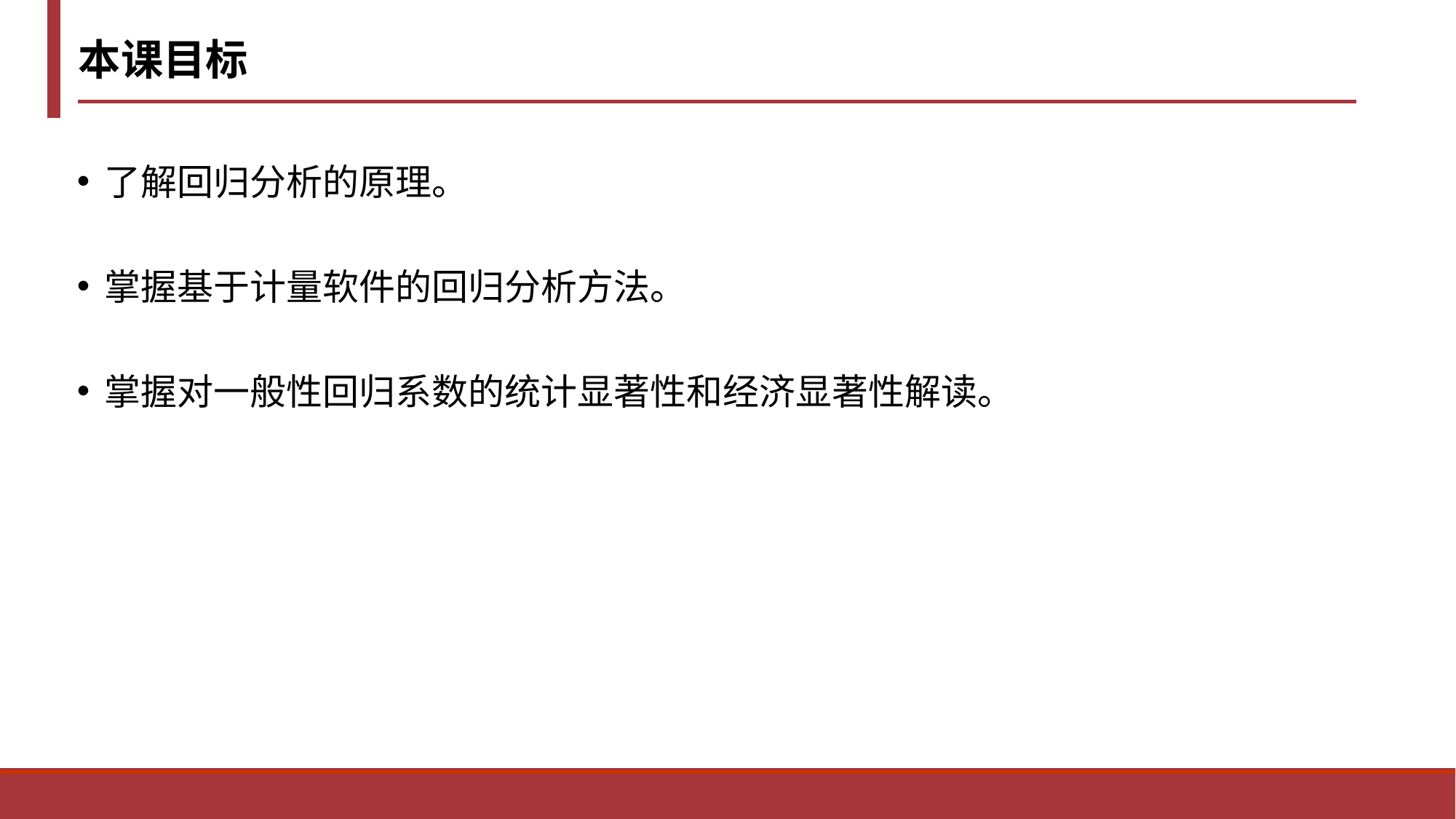

# 本课目标
了解回归分析的原理。

掌握基于计量软件的回归分析方法。

掌握对一般性回归系数的统计显著性和经济显著性解读。